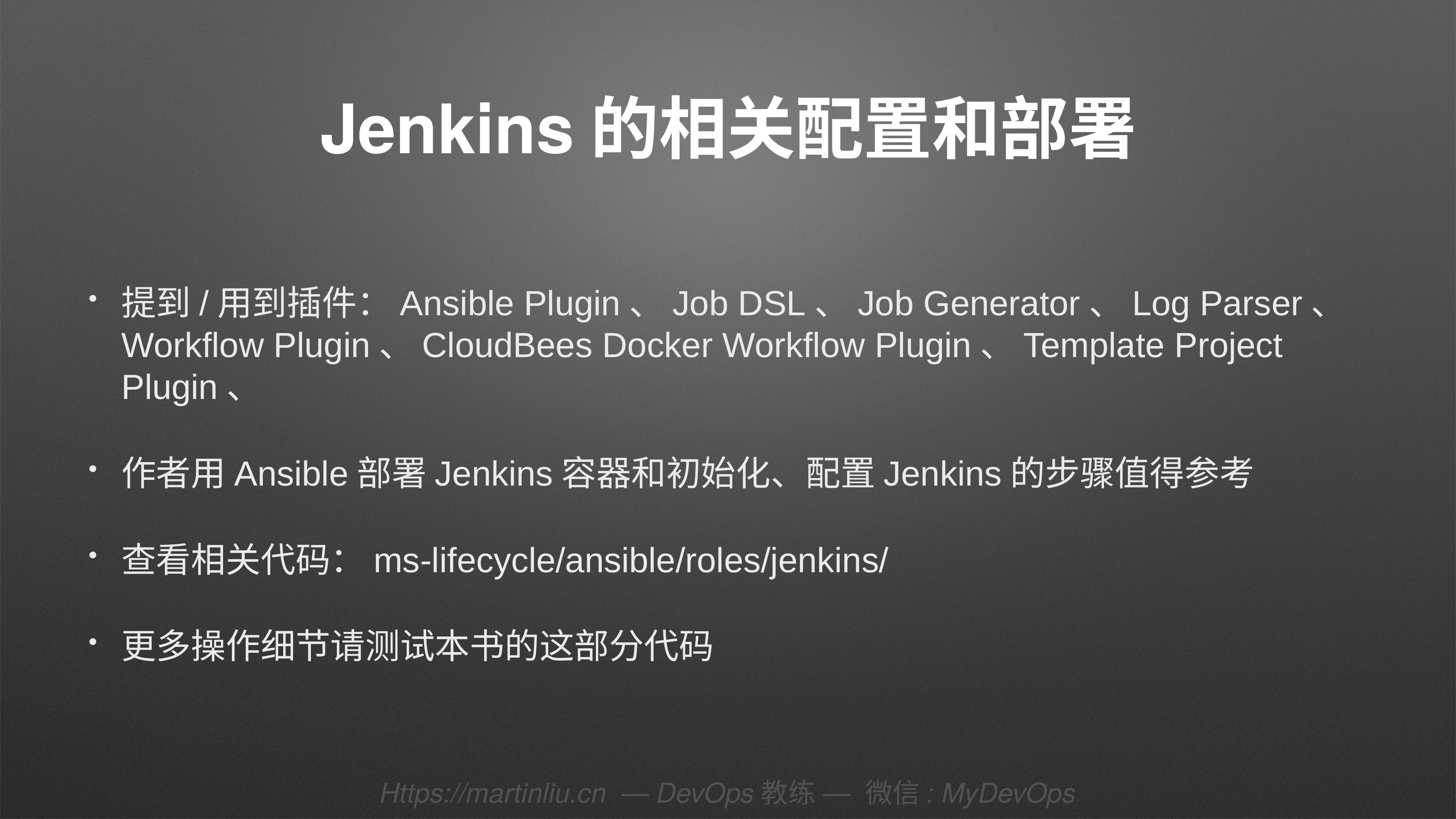

# Jenkins的相关配置和部署
提到/用到插件：Ansible Plugin、Job DSL、Job Generator、Log Parser、Workflow Plugin、CloudBees Docker Workflow Plugin、Template Project Plugin、
作者用Ansible部署Jenkins容器和初始化、配置Jenkins的步骤值得参考
查看相关代码：ms-lifecycle/ansible/roles/jenkins/
更多操作细节请测试本书的这部分代码